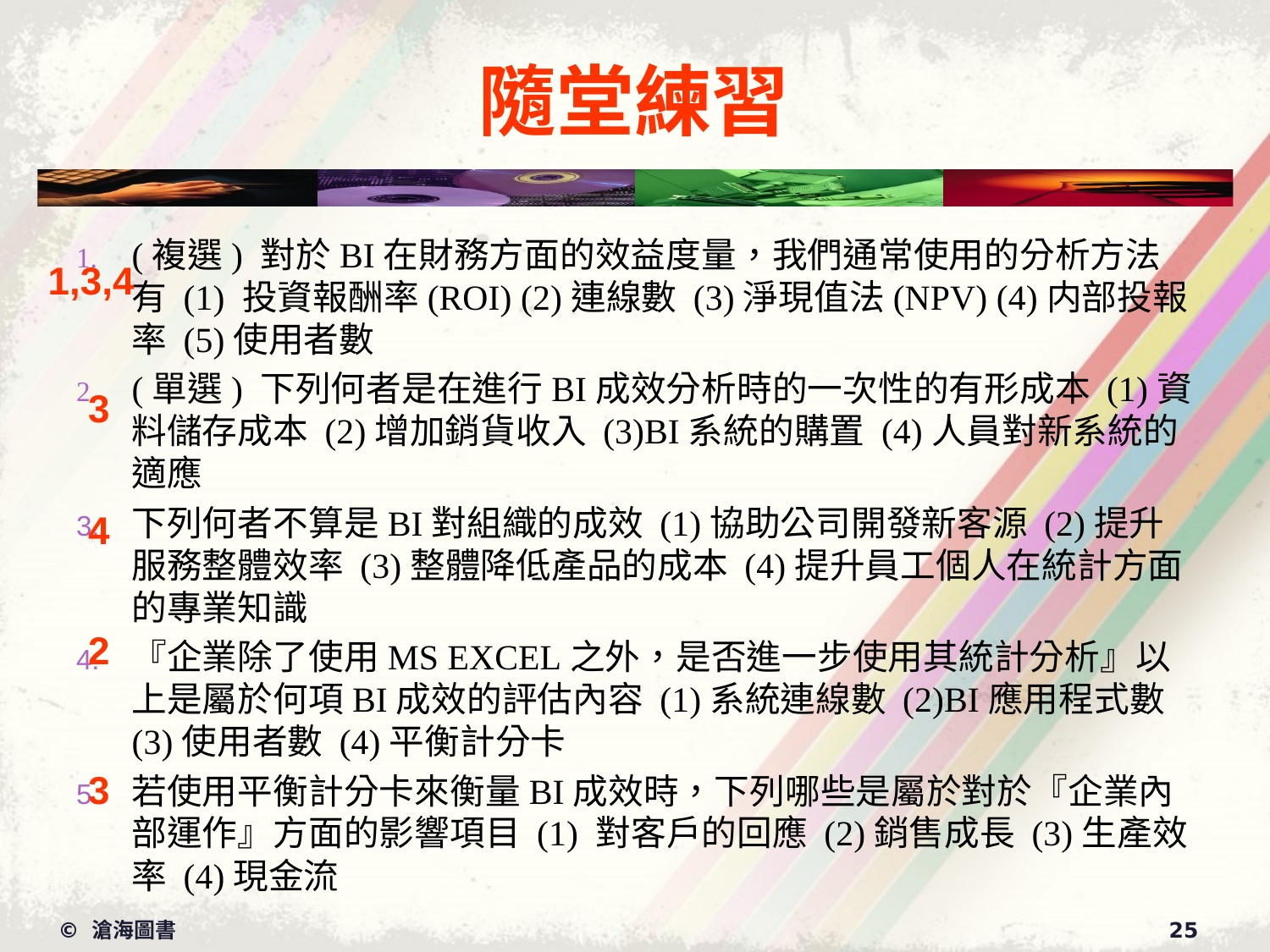

# 隨堂練習
(複選) 對於BI在財務方面的效益度量，我們通常使用的分析方法有 (1) 投資報酬率(ROI) (2)連線數 (3)淨現值法(NPV) (4)内部投報率 (5)使用者數
(單選) 下列何者是在進行BI成效分析時的一次性的有形成本 (1)資料儲存成本 (2)增加銷貨收入 (3)BI系統的購置 (4)人員對新系統的適應
下列何者不算是BI對組織的成效 (1)協助公司開發新客源 (2)提升服務整體效率 (3)整體降低產品的成本 (4)提升員工個人在統計方面的專業知識
『企業除了使用MS EXCEL之外，是否進一步使用其統計分析』以上是屬於何項BI成效的評估內容 (1)系統連線數 (2)BI應用程式數 (3)使用者數 (4)平衡計分卡
若使用平衡計分卡來衡量BI成效時，下列哪些是屬於對於『企業內部運作』方面的影響項目 (1) 對客戶的回應 (2)銷售成長 (3)生產效率 (4)現金流
    1,3,4
    3
    4
    2
    3
© 滄海圖書
25